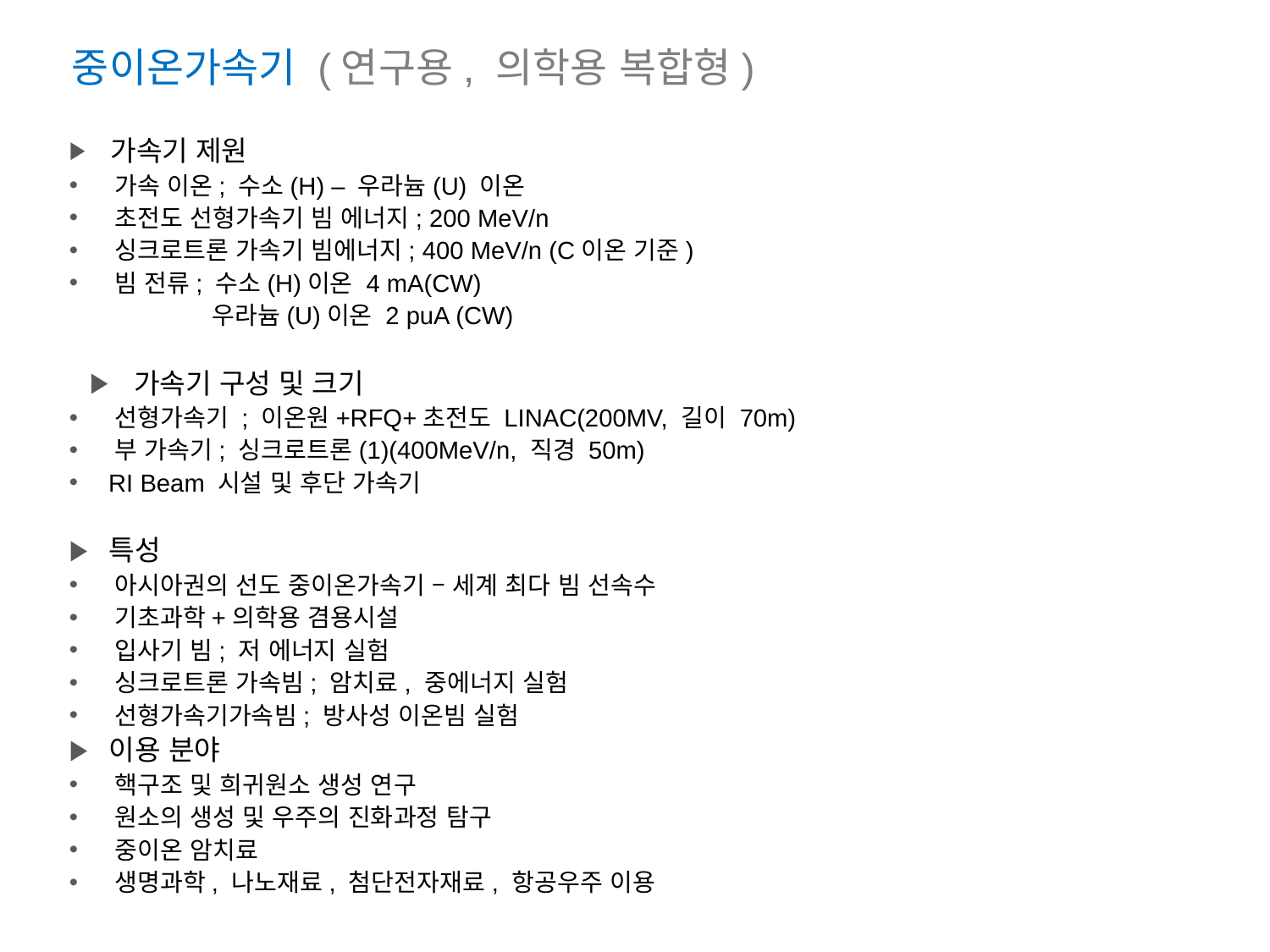

중이온가속기 (연구용, 의학용 복합형)

 가속기 제원
  가속 이온; 수소(H) – 우라늄(U) 이온
  초전도 선형가속기 빔 에너지; 200 MeV/n
  싱크로트론 가속기 빔에너지; 400 MeV/n (C이온 기준)
  빔 전류; 수소(H)이온 4 mA(CW)
                우라늄(U)이온 2 puA (CW)

 가속기 구성 및 크기
  선형가속기 ; 이온원+RFQ+초전도 LINAC(200MV, 길이 70m)
  부 가속기; 싱크로트론(1)(400MeV/n, 직경 50m)
  RI Beam 시설 및 후단 가속기

 특성
  아시아권의 선도 중이온가속기 – 세계 최다 빔 선속수
  기초과학+의학용 겸용시설
  입사기 빔; 저 에너지 실험
  싱크로트론 가속빔; 암치료, 중에너지 실험
  선형가속기가속빔; 방사성 이온빔 실험
 이용 분야
  핵구조 및 희귀원소 생성 연구
  원소의 생성 및 우주의 진화과정 탐구
  중이온 암치료
  생명과학, 나노재료, 첨단전자재료, 항공우주 이용